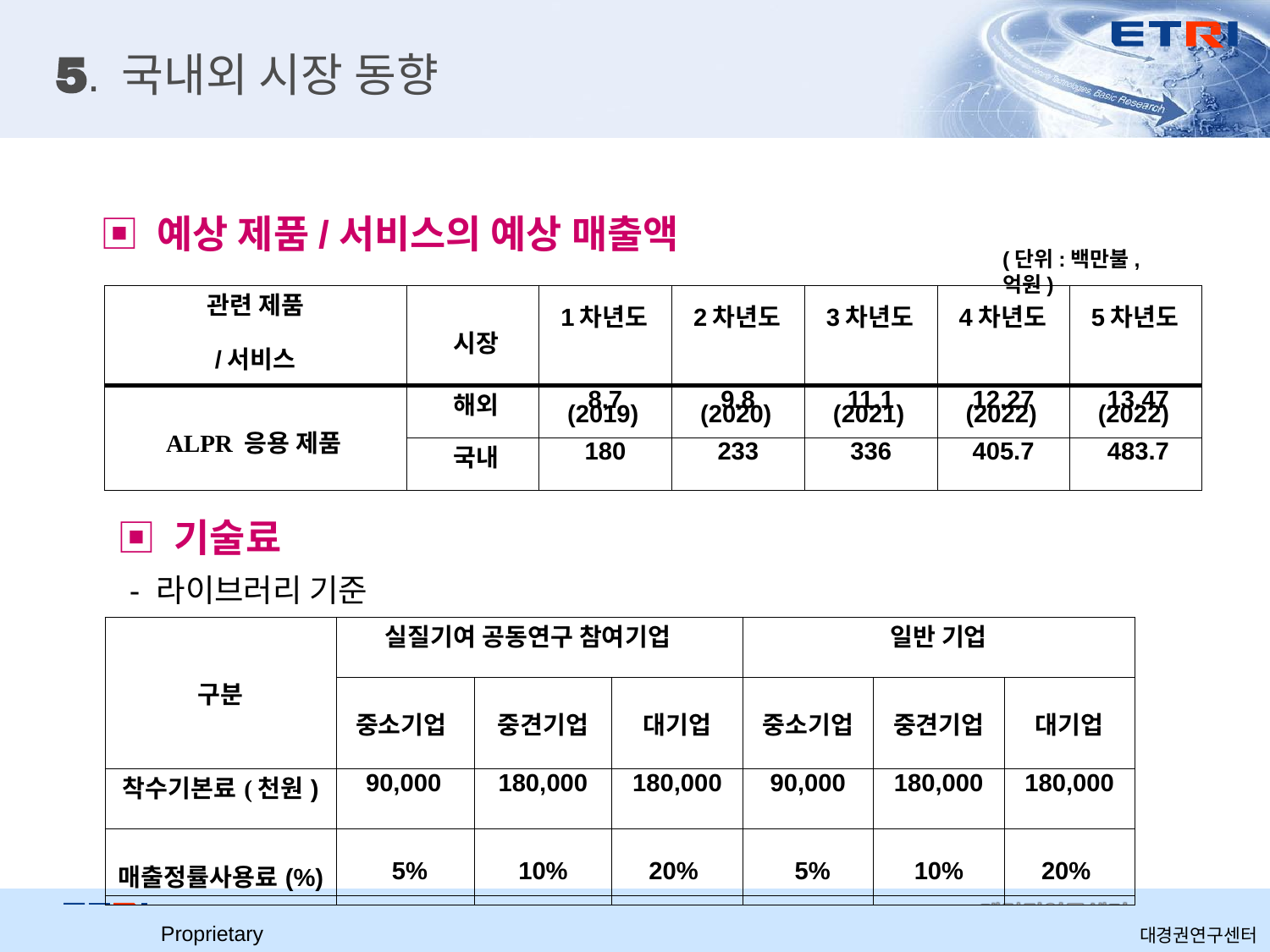

# 5. 국내외 시장 동향
▣ 예상 제품/서비스의 예상 매출액
(단위:백만불, 억원)
| 관련 제품 /서비스 | 시장 | 1차년도 (2019) | 2차년도 (2020) | 3차년도 (2021) | 4차년도 (2022) | 5차년도 (2022) |
| --- | --- | --- | --- | --- | --- | --- |
| ALPR 응용 제품 | 해외 | 8.7 | 9.8 | 11.1 | 12.27 | 13.47 |
|  | 국내 | 180 | 233 | 336 | 405.7 | 483.7 |
▣ 기술료
- 라이브러리 기준
|  | 구분 | 실질기여 공동연구 참여기업 |  |  | 일반 기업 |  |  |  |
| --- | --- | --- | --- | --- | --- | --- | --- | --- |
|  |  | 중소기업 | 중견기업 | 대기업 | 중소기업 | 중견기업 | 대기업 |  |
|  | 착수기본료(천원) | 90,000 | 180,000 | 180,000 | 90,000 | 180,000 | 180,000 |  |
|  | 매출정률사용료(%) | 5% | 10% | 20% | 5% | 10% | 20% |  |
| Proprietary 대경권연구센터 11 |  |  |  |  |  |  |  |  |